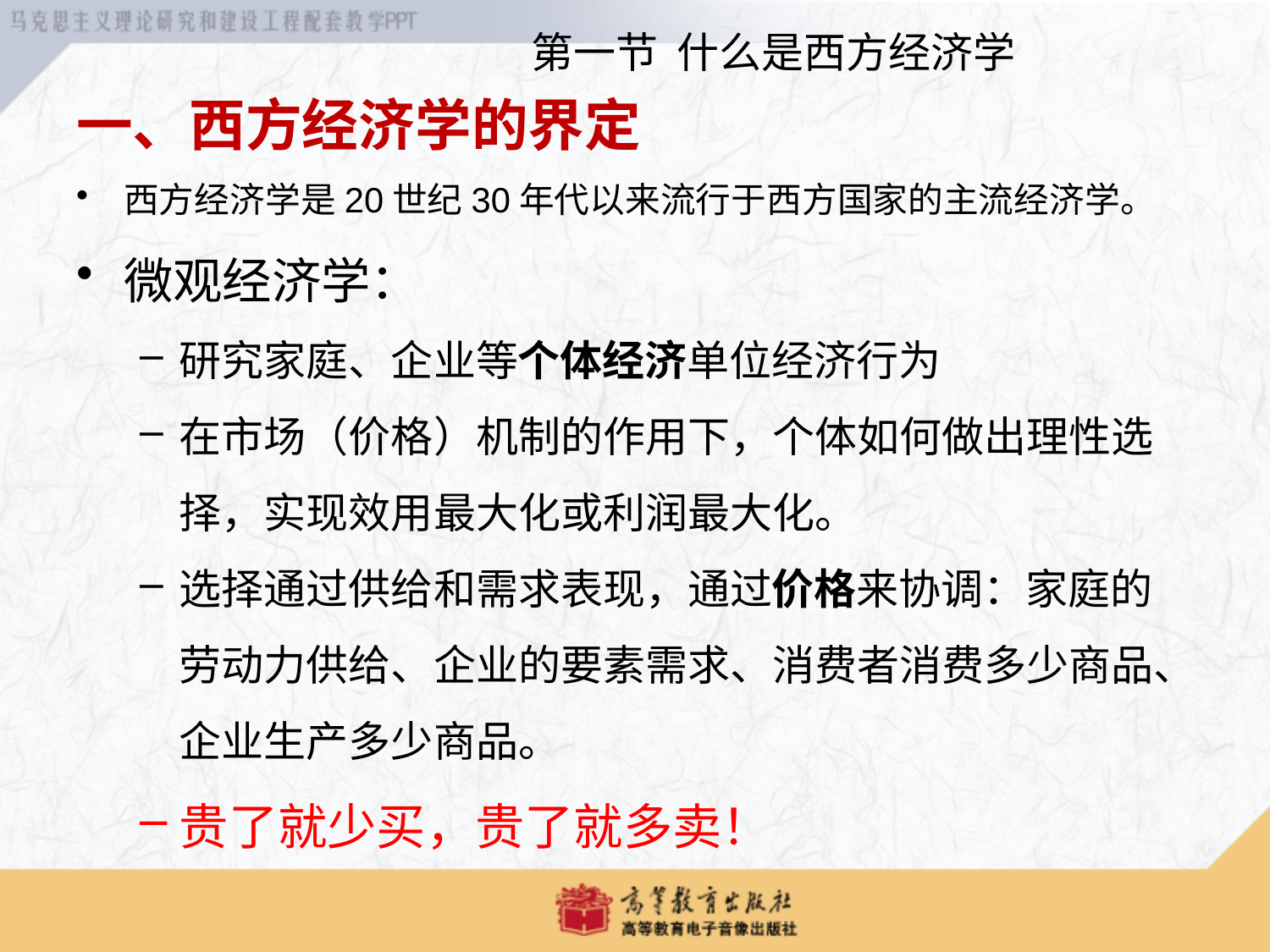

第一节  什么是西方经济学

# 一、西方经济学的界定
西方经济学是20世纪30年代以来流行于西方国家的主流经济学。
微观经济学：
研究家庭、企业等个体经济单位经济行为
在市场（价格）机制的作用下，个体如何做出理性选择，实现效用最大化或利润最大化。
选择通过供给和需求表现，通过价格来协调：家庭的劳动力供给、企业的要素需求、消费者消费多少商品、企业生产多少商品。
贵了就少买，贵了就多卖！